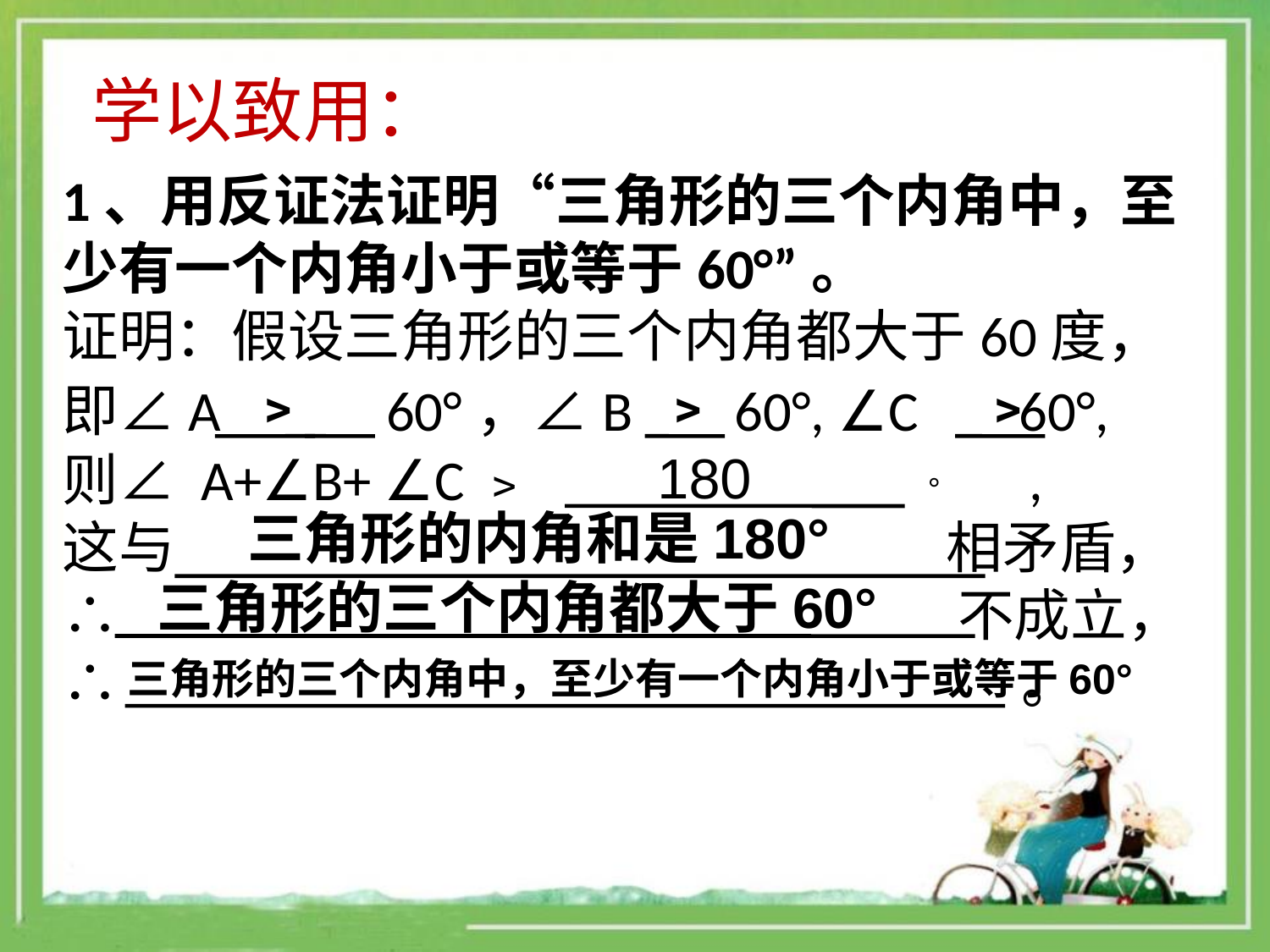

学以致用：
1、用反证法证明“三角形的三个内角中，至少有一个内角小于或等于60°”。
证明：假设三角形的三个内角都大于60度，
即∠A             60°，∠B        60°, ∠C       60°,
则∠ A+∠B+ ∠C ﹥                               °       ,
这与                                                             相矛盾，
∴                                                                 不成立，
∴                                                                      。
﹥
﹥
﹥

180

三角形的内角和是180°

三角形的三个内角都大于60°

三角形的三个内角中，至少有一个内角小于或等于60°